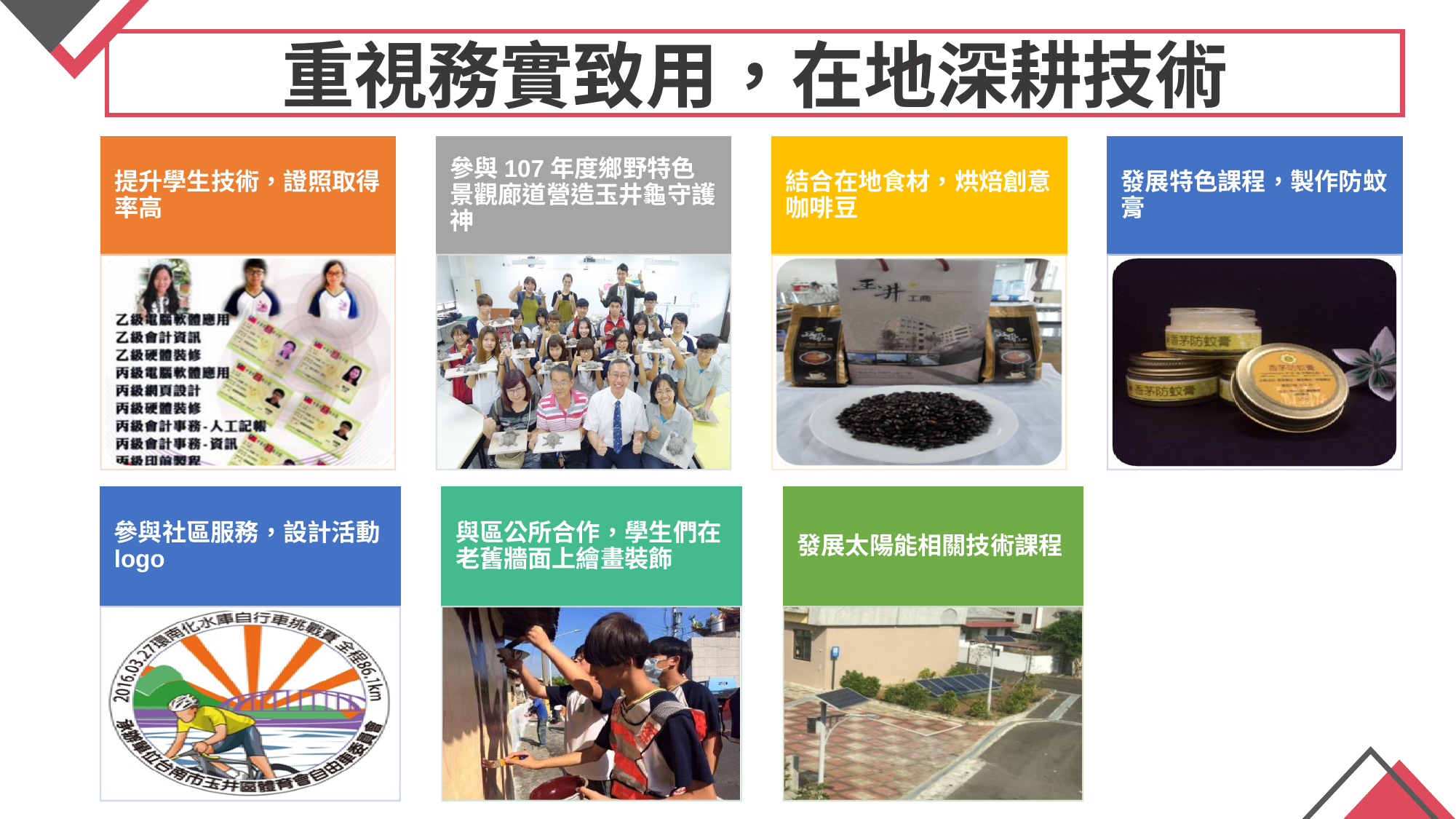

重視務實致用，在地深耕技術
提升學生技術，證照取得率高
參與107年度鄉野特色景觀廊道營造玉井龜守護神
結合在地食材，烘焙創意咖啡豆
發展特色課程，製作防蚊膏
參與社區服務，設計活動logo
與區公所合作，學生們在老舊牆面上繪畫裝飾
發展太陽能相關技術課程